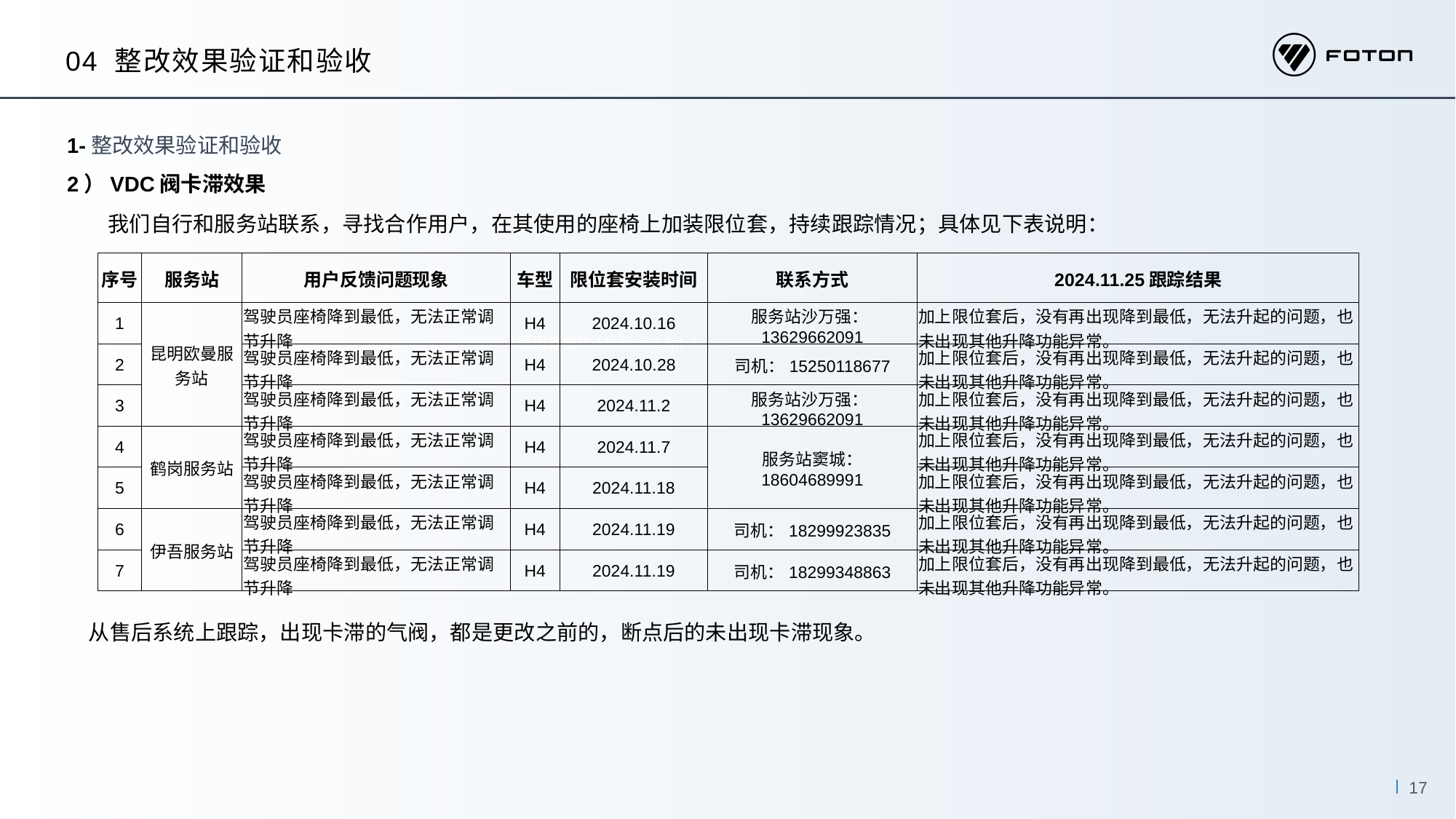

04 整改效果验证和验收
1-整改效果验证和验收
2）VDC阀卡滞效果

我们自行和服务站联系，寻找合作用户，在其使用的座椅上加装限位套，持续跟踪情况；具体见下表说明：
| 序号 | 服务站 | 用户反馈问题现象 | 车型 | 限位套安装时间 | 联系方式 | 2024.11.25跟踪结果 |
| --- | --- | --- | --- | --- | --- | --- |
| 1 | 昆明欧曼服务站 | 驾驶员座椅降到最低，无法正常调节升降 | H4 | 2024.10.16 | 服务站沙万强：13629662091 | 加上限位套后，没有再出现降到最低，无法升起的问题，也未出现其他升降功能异常。 |
| 2 |  | 驾驶员座椅降到最低，无法正常调节升降 | H4 | 2024.10.28 | 司机：15250118677 | 加上限位套后，没有再出现降到最低，无法升起的问题，也未出现其他升降功能异常。 |
| 3 |  | 驾驶员座椅降到最低，无法正常调节升降 | H4 | 2024.11.2 | 服务站沙万强：13629662091 | 加上限位套后，没有再出现降到最低，无法升起的问题，也未出现其他升降功能异常。 |
| 4 | 鹤岗服务站 | 驾驶员座椅降到最低，无法正常调节升降 | H4 | 2024.11.7 | 服务站窦城： 18604689991 | 加上限位套后，没有再出现降到最低，无法升起的问题，也未出现其他升降功能异常。 |
| 5 |  | 驾驶员座椅降到最低，无法正常调节升降 | H4 | 2024.11.18 |  | 加上限位套后，没有再出现降到最低，无法升起的问题，也未出现其他升降功能异常。 |
| 6 | 伊吾服务站 | 驾驶员座椅降到最低，无法正常调节升降 | H4 | 2024.11.19 | 司机：18299923835 | 加上限位套后，没有再出现降到最低，无法升起的问题，也未出现其他升降功能异常。 |
| 7 |  | 驾驶员座椅降到最低，无法正常调节升降 | H4 | 2024.11.19 | 司机：18299348863 | 加上限位套后，没有再出现降到最低，无法升起的问题，也未出现其他升降功能异常。 |
（福田自由体Medium 14pt ）
从售后系统上跟踪，出现卡滞的气阀，都是更改之前的，断点后的未出现卡滞现象。